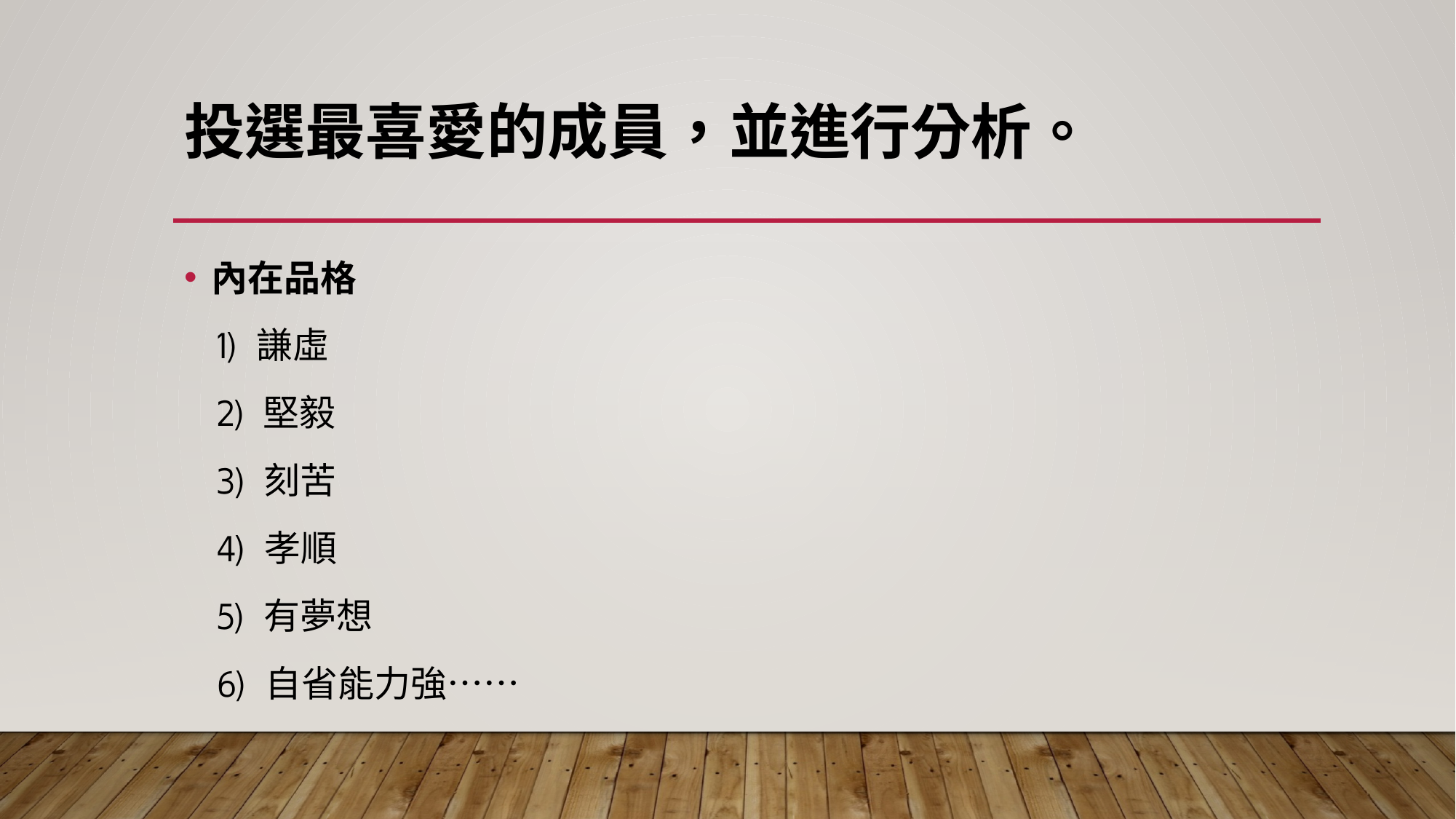

# 投選最喜愛的成員，並進行分析。
內在品格
   1) 謙虛
   2) 堅毅
   3) 刻苦
   4) 孝順
   5) 有夢想
   6) 自省能力強……